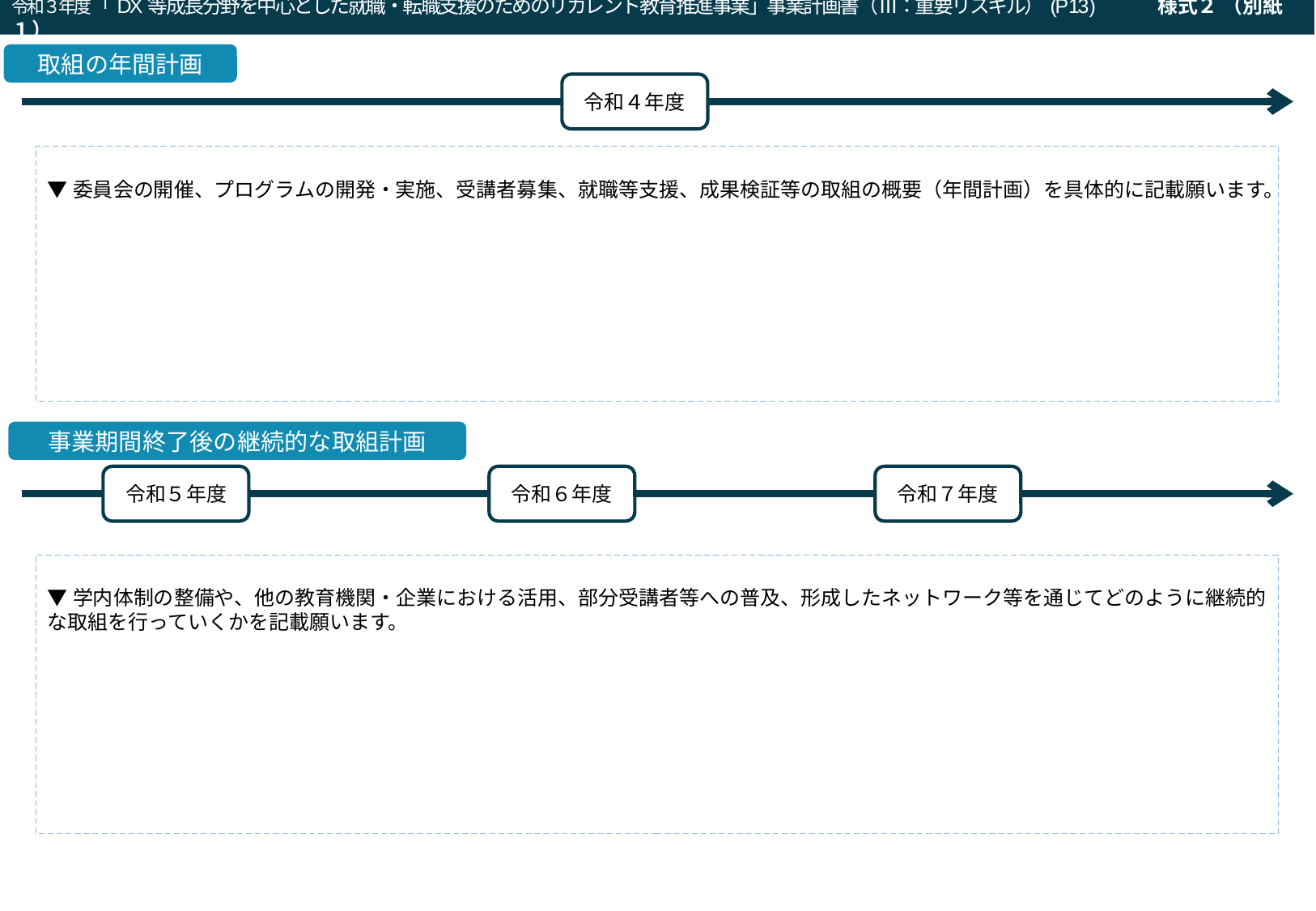

令和３年度「DX等成長分野を中心とした就職・転職支援のためのリカレント教育推進事業」事業計画書（ Ⅲ：重要リスキル）(P13)　　　様式２ （別紙１）
令和２年度「就職・転職支援のための大学リカレント教育推進事業（就職・転職支援のためのリカレント教育プログラムの開発・実施）」企画提案書（a：求職支援）(P13)
取組の年間計画
令和４年度

▼委員会の開催、プログラムの開発・実施、受講者募集、就職等支援、成果検証等の取組の概要（年間計画）を具体的に記載願います。

事業期間終了後の継続的な取組計画
令和５年度
令和６年度
令和７年度

▼学内体制の整備や、他の教育機関・企業における活用、部分受講者等への普及、形成したネットワーク等を通じてどのように継続的な取組を行っていくかを記載願います。